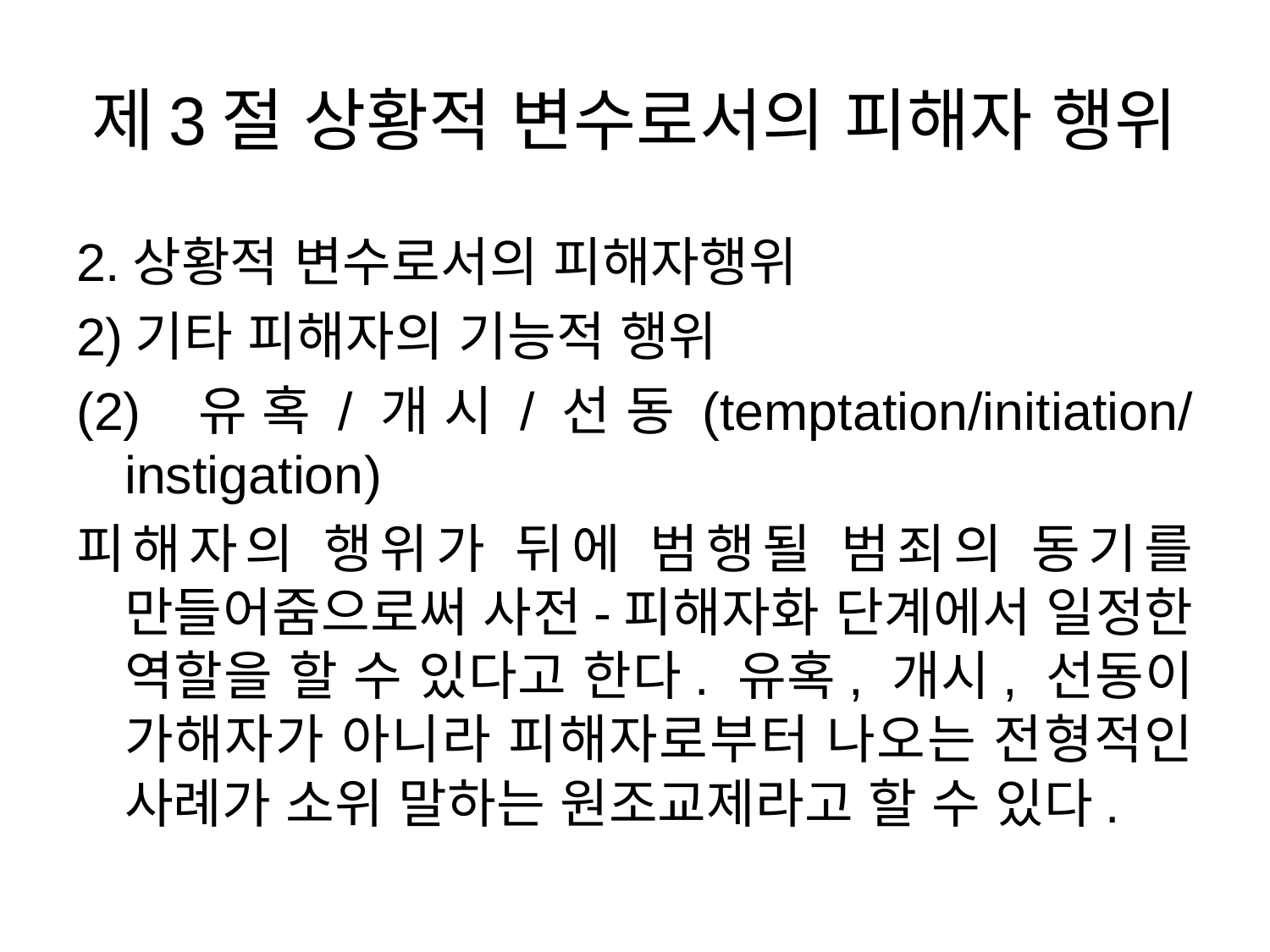

# 제3절 상황적 변수로서의 피해자 행위
2.상황적 변수로서의 피해자행위
2)기타 피해자의 기능적 행위
(2) 유혹/개시/선동(temptation/initiation/instigation)
피해자의 행위가 뒤에 범행될 범죄의 동기를 만들어줌으로써 사전-피해자화 단계에서 일정한 역할을 할 수 있다고 한다. 유혹, 개시, 선동이 가해자가 아니라 피해자로부터 나오는 전형적인 사례가 소위 말하는 원조교제라고 할 수 있다.